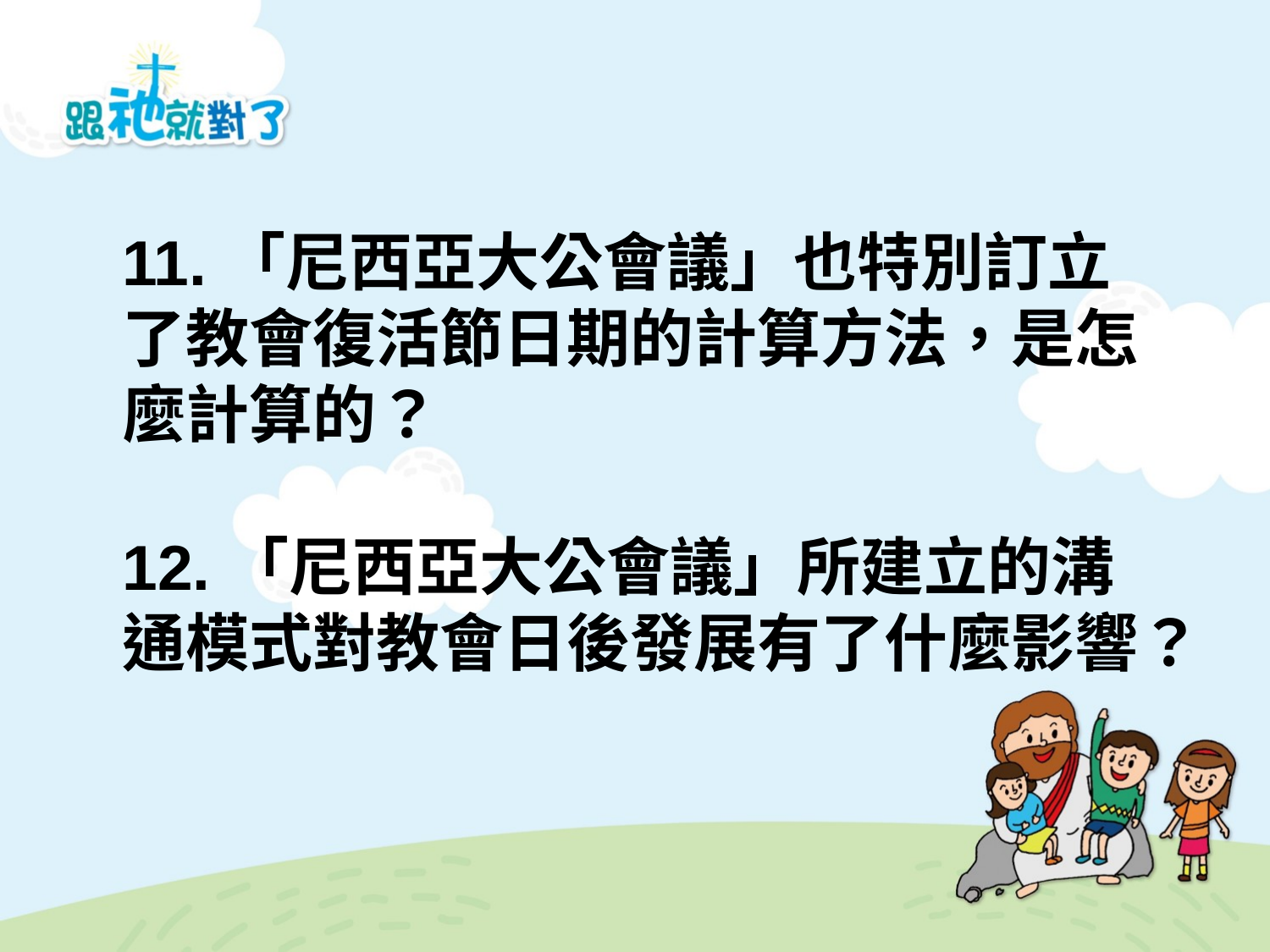

11.「尼西亞大公會議」也特別訂立了教會復活節日期的計算方法，是怎麼計算的？

12.「尼西亞大公會議」所建立的溝通模式對教會日後發展有了什麼影響？